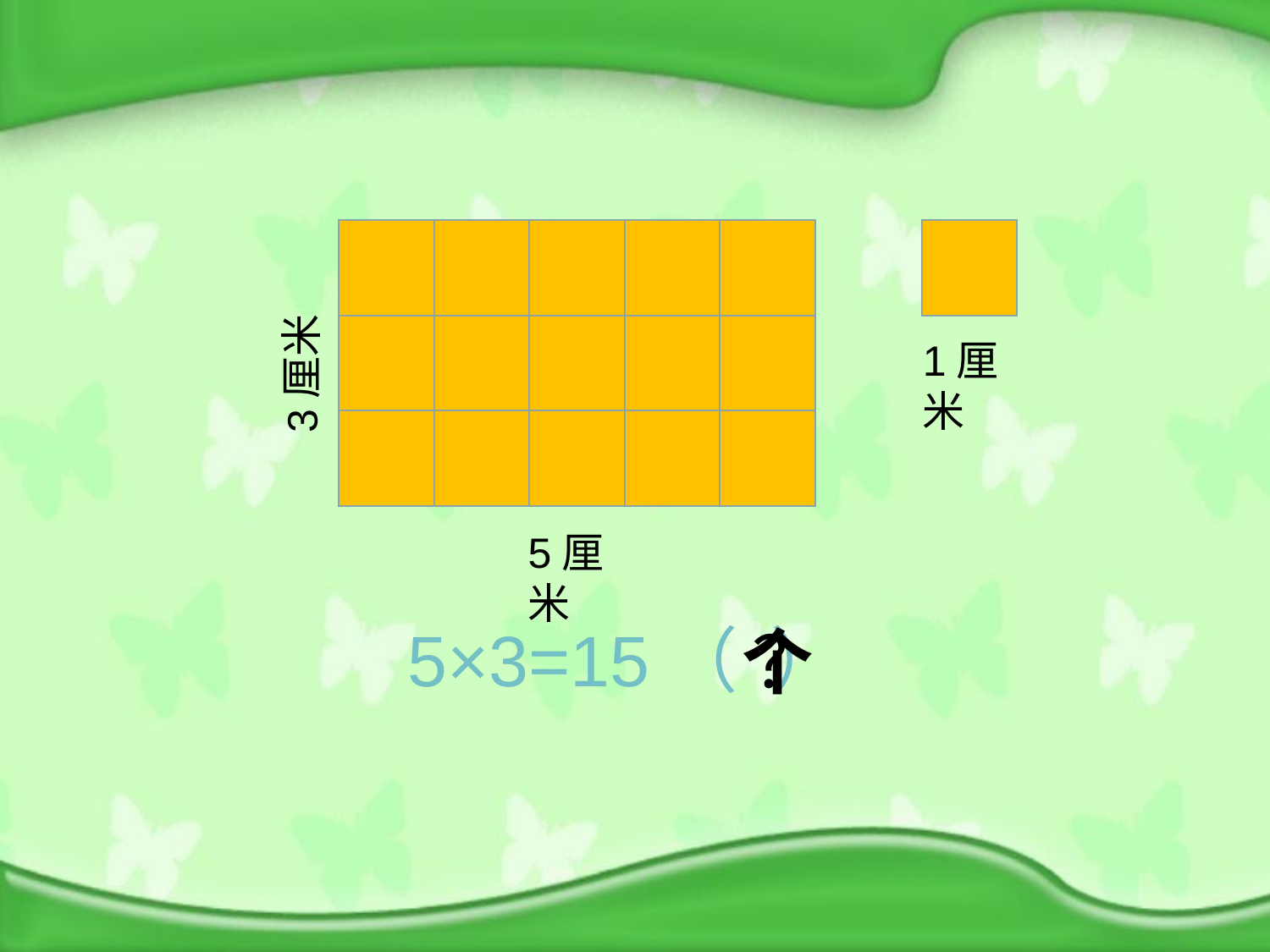

1厘米
3厘米

5厘米
5×3=15（  ）
个
？